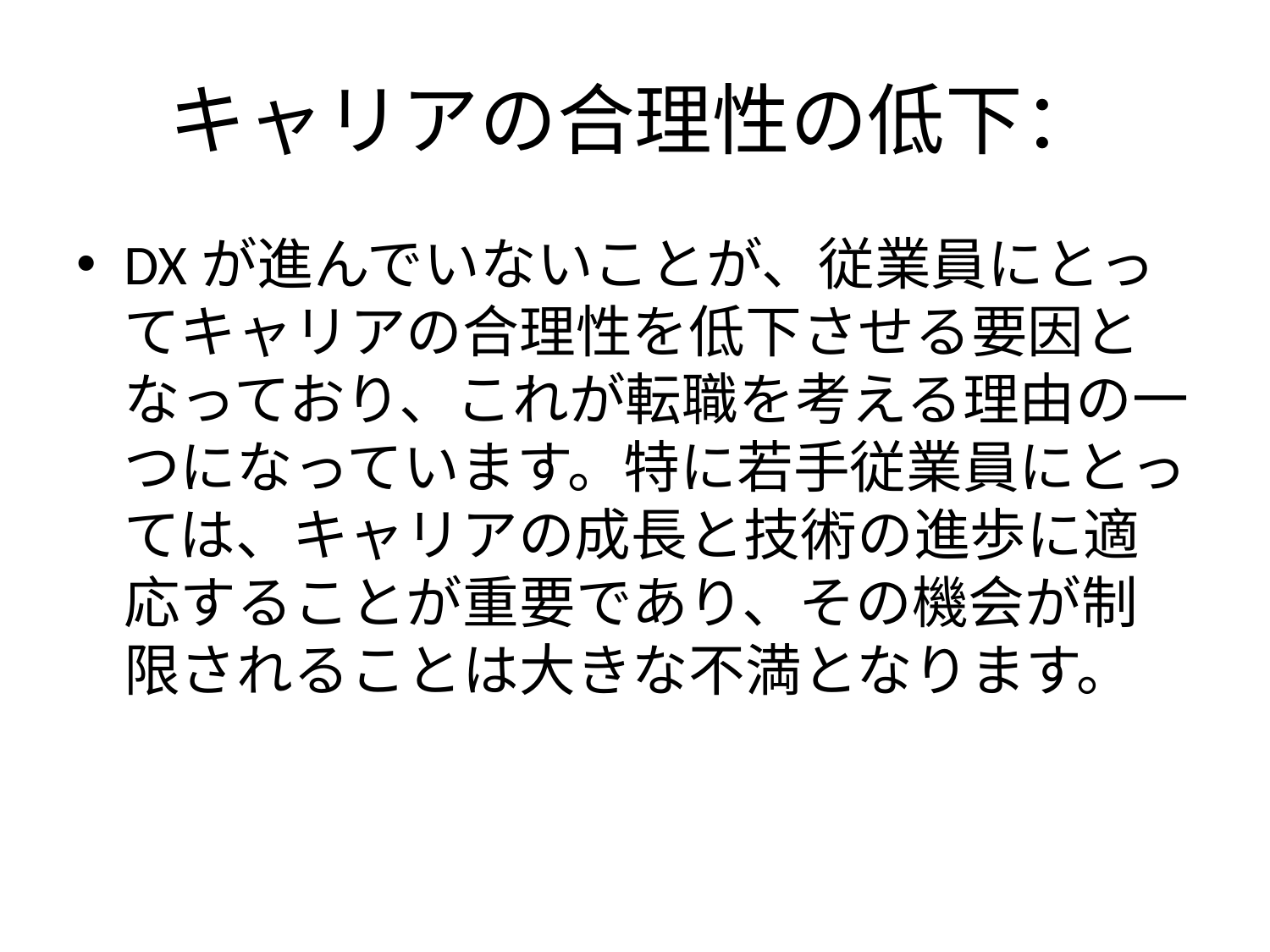

# キャリアの合理性の低下：
DXが進んでいないことが、従業員にとってキャリアの合理性を低下させる要因となっており、これが転職を考える理由の一つになっています。特に若手従業員にとっては、キャリアの成長と技術の進歩に適応することが重要であり、その機会が制限されることは大きな不満となります。